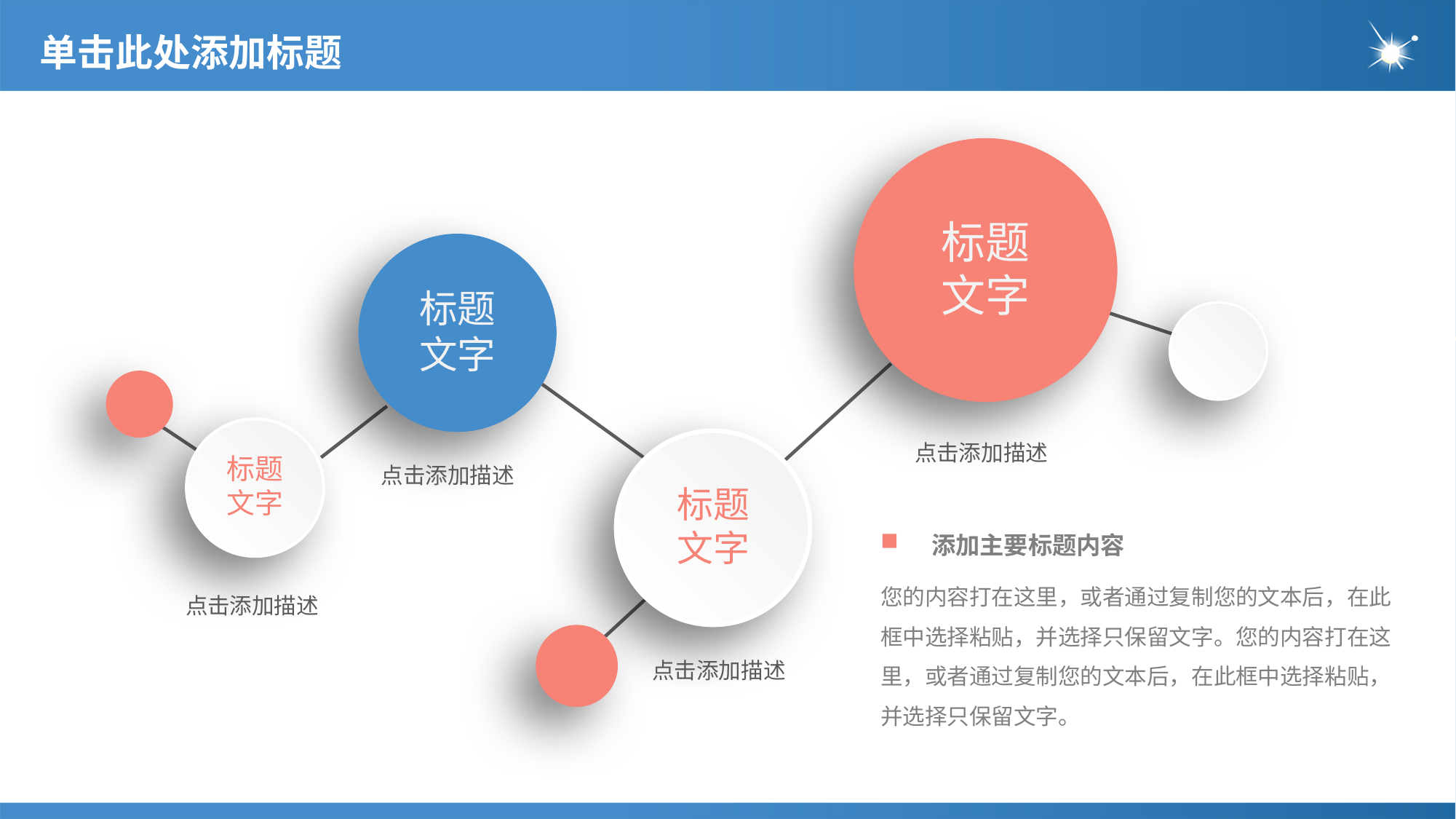

# 单击此处添加标题

标题
文字

标题
文字

点击添加描述
标题
文字
点击添加描述
标题
文字
添加主要标题内容
您的内容打在这里，或者通过复制您的文本后，在此框中选择粘贴，并选择只保留文字。您的内容打在这里，或者通过复制您的文本后，在此框中选择粘贴，并选择只保留文字。
点击添加描述

点击添加描述